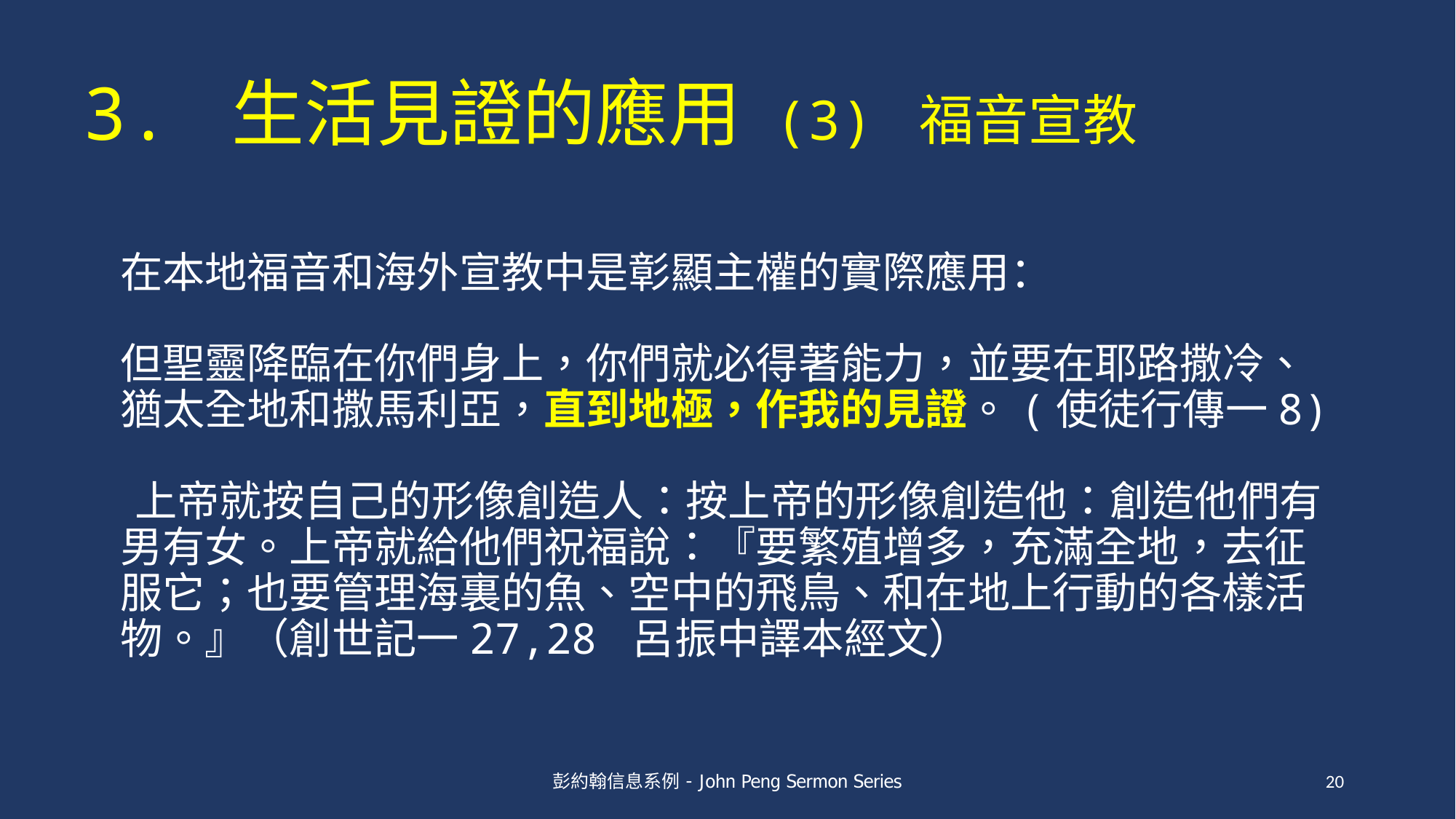

# 3. 生活見證的應用 (3) 福音宣教
在本地福音和海外宣教中是彰顯主權的實際應用：

但聖靈降臨在你們身上，你們就必得著能力，並要在耶路撒冷、猶太全地和撒馬利亞，直到地極，作我的見證。(使徒行傳一8)

 上帝就按自己的形像創造人：按上帝的形像創造他：創造他們有男有女。上帝就給他們祝福說：『要繁殖增多，充滿全地，去征服它；也要管理海裏的魚、空中的飛鳥、和在地上行動的各樣活物。』（創世記一27,28 呂振中譯本經文）

彭約翰信息系例 - John Peng Sermon Series
20